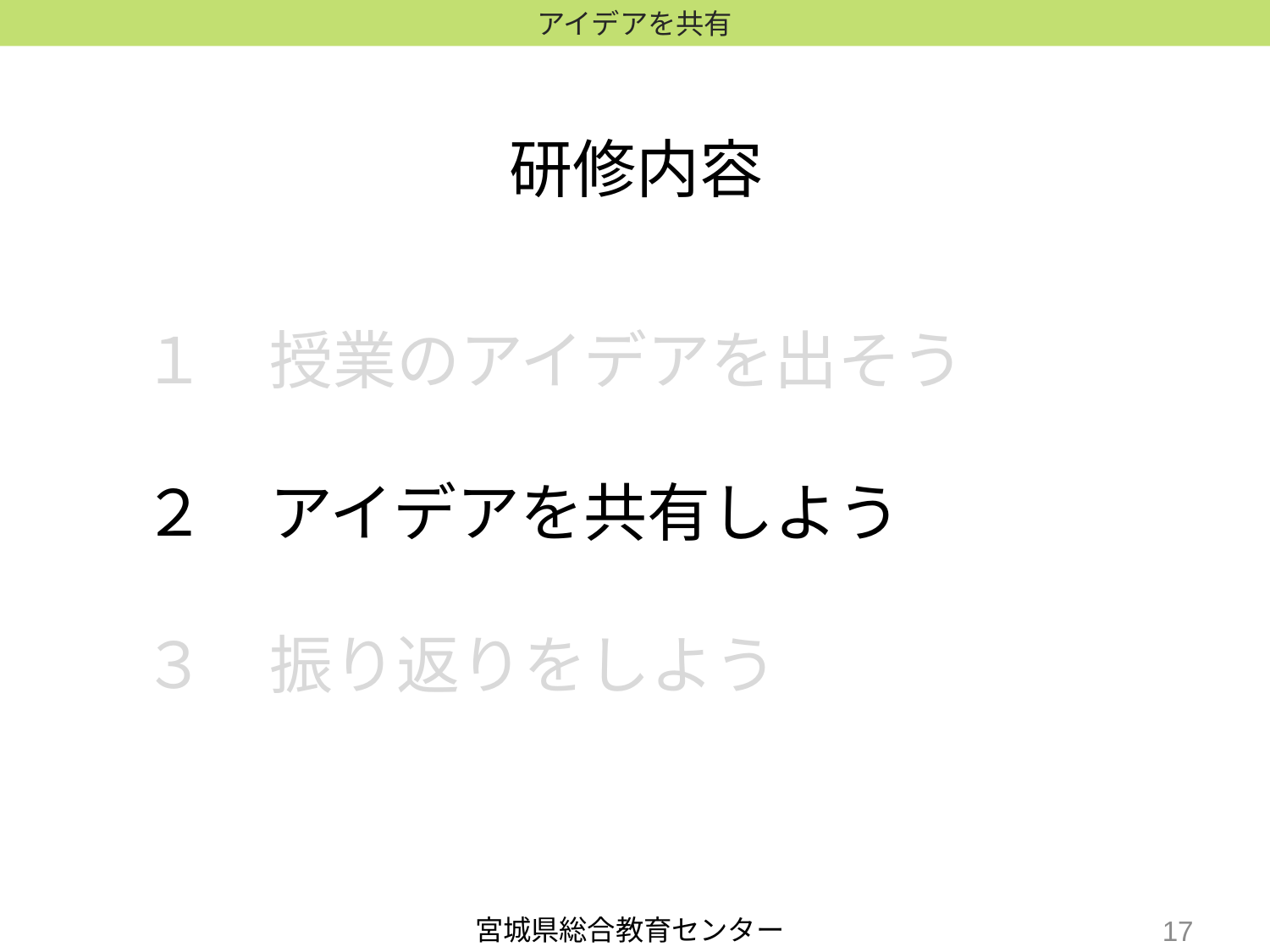

研修内容
１　授業のアイデアを出そう
２　アイデアを共有しよう
３　振り返りをしよう
17